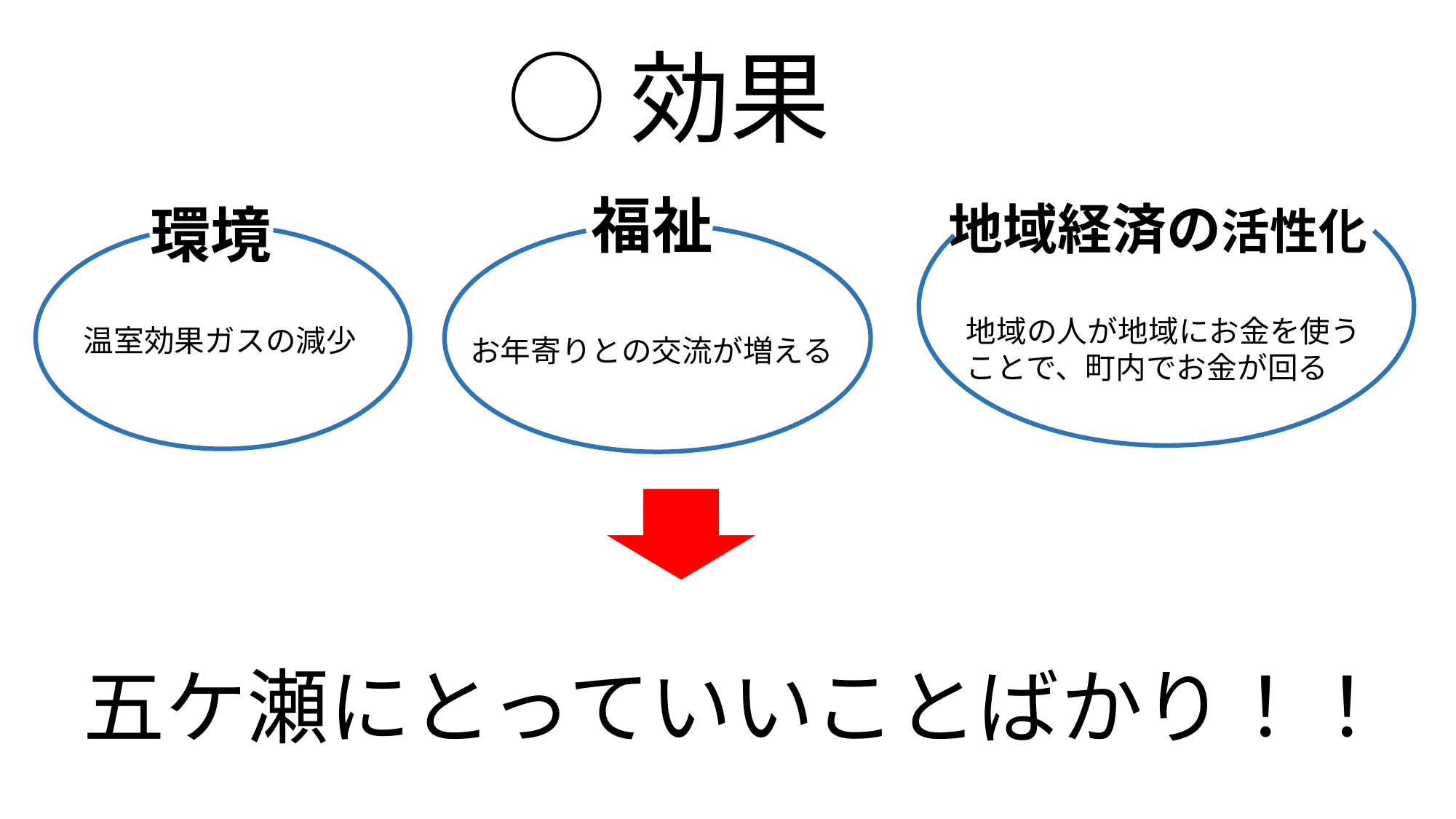

○効果

福祉
地域経済の活性化
環境

地域の人が地域にお金を使うことで、町内でお金が回る
温室効果ガスの減少
お年寄りとの交流が増える

五ケ瀬にとっていいことばかり！！